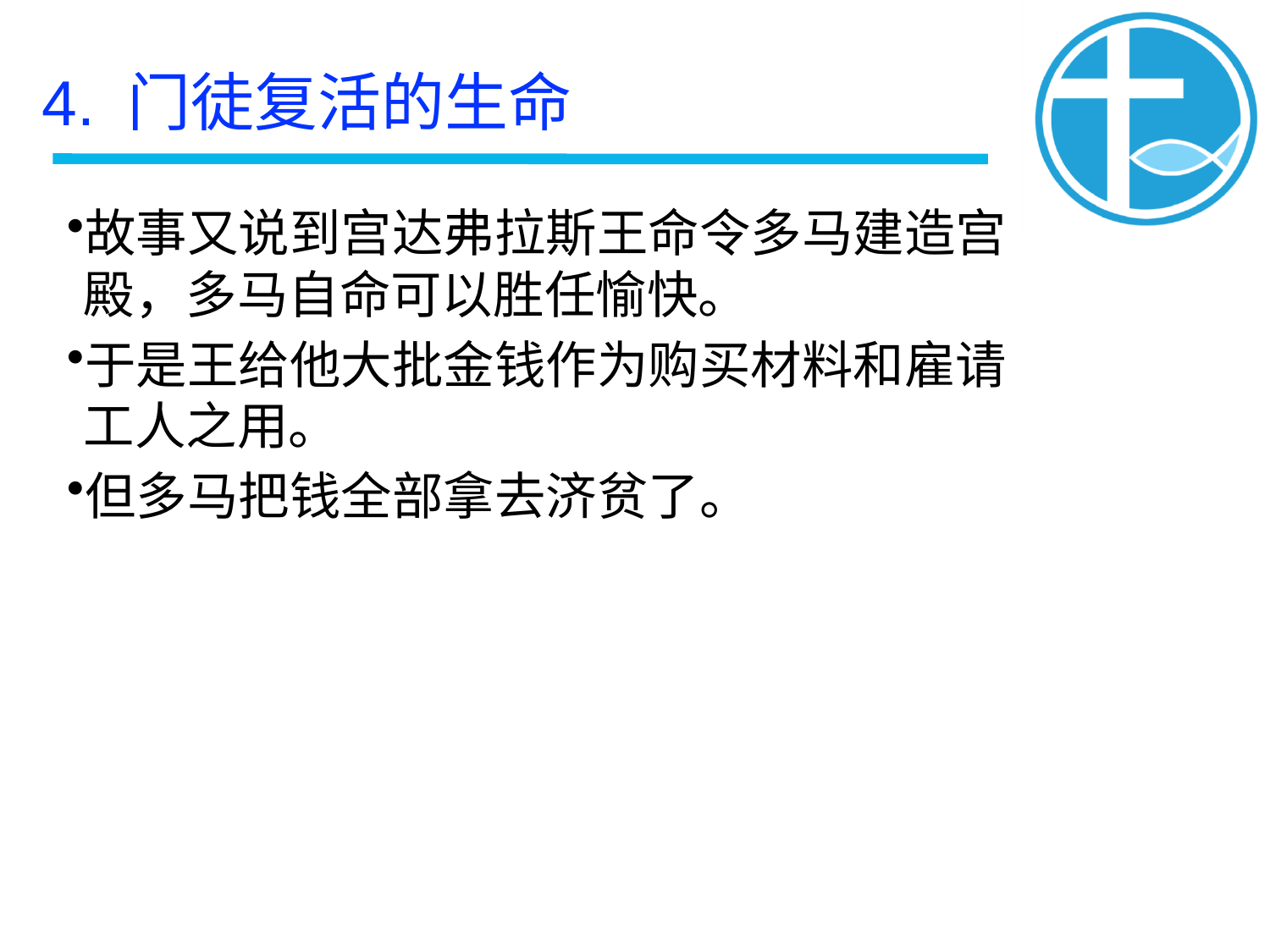

4. 门徒复活的生命
故事又说到宫达弗拉斯王命令多马建造宫殿，多马自命可以胜任愉快。
于是王给他大批金钱作为购买材料和雇请工人之用。
但多马把钱全部拿去济贫了。